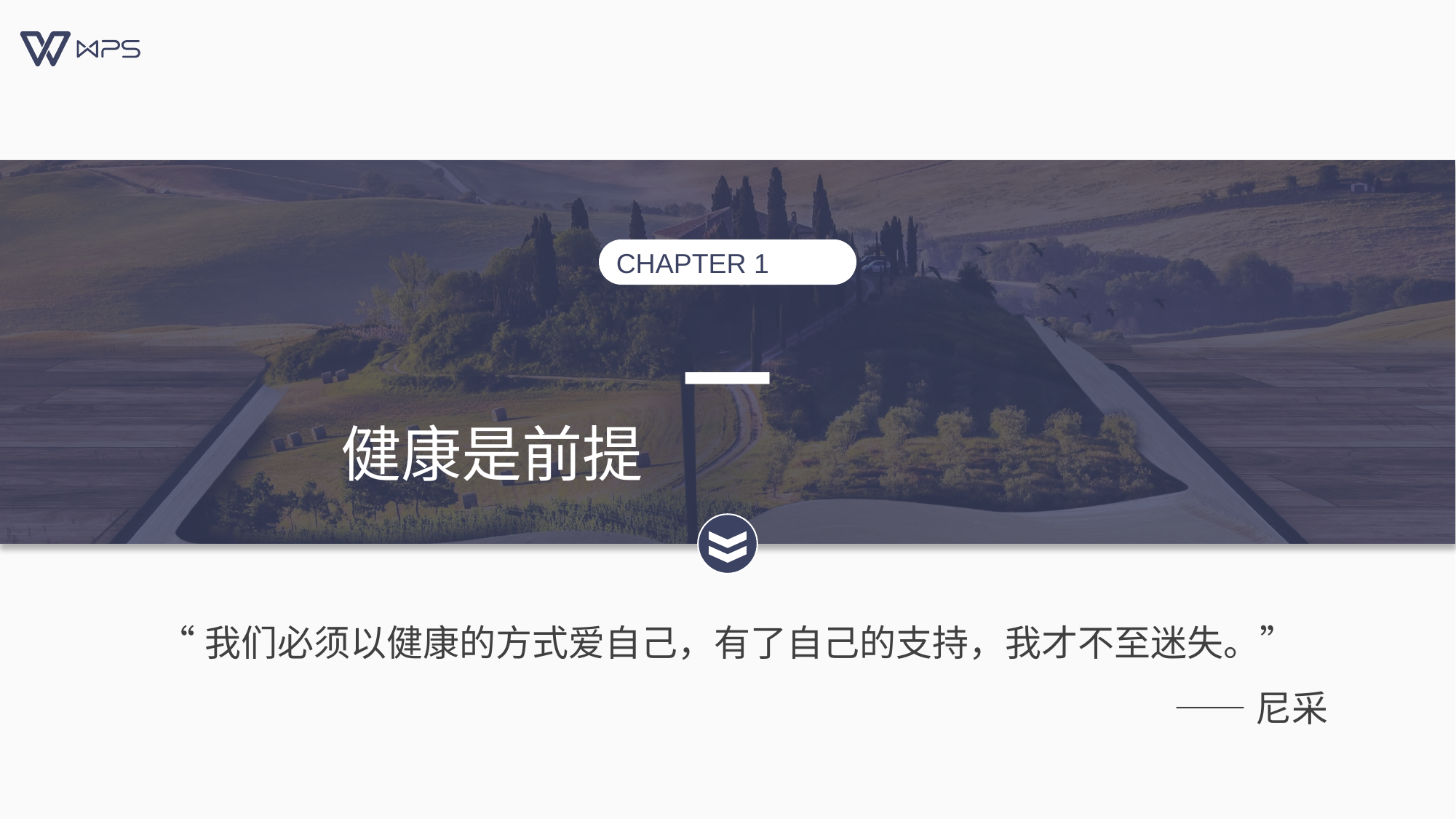

CHAPTER 1
一
健康是前提

“我们必须以健康的方式爱自己，有了自己的支持，我才不至迷失。”
——尼采